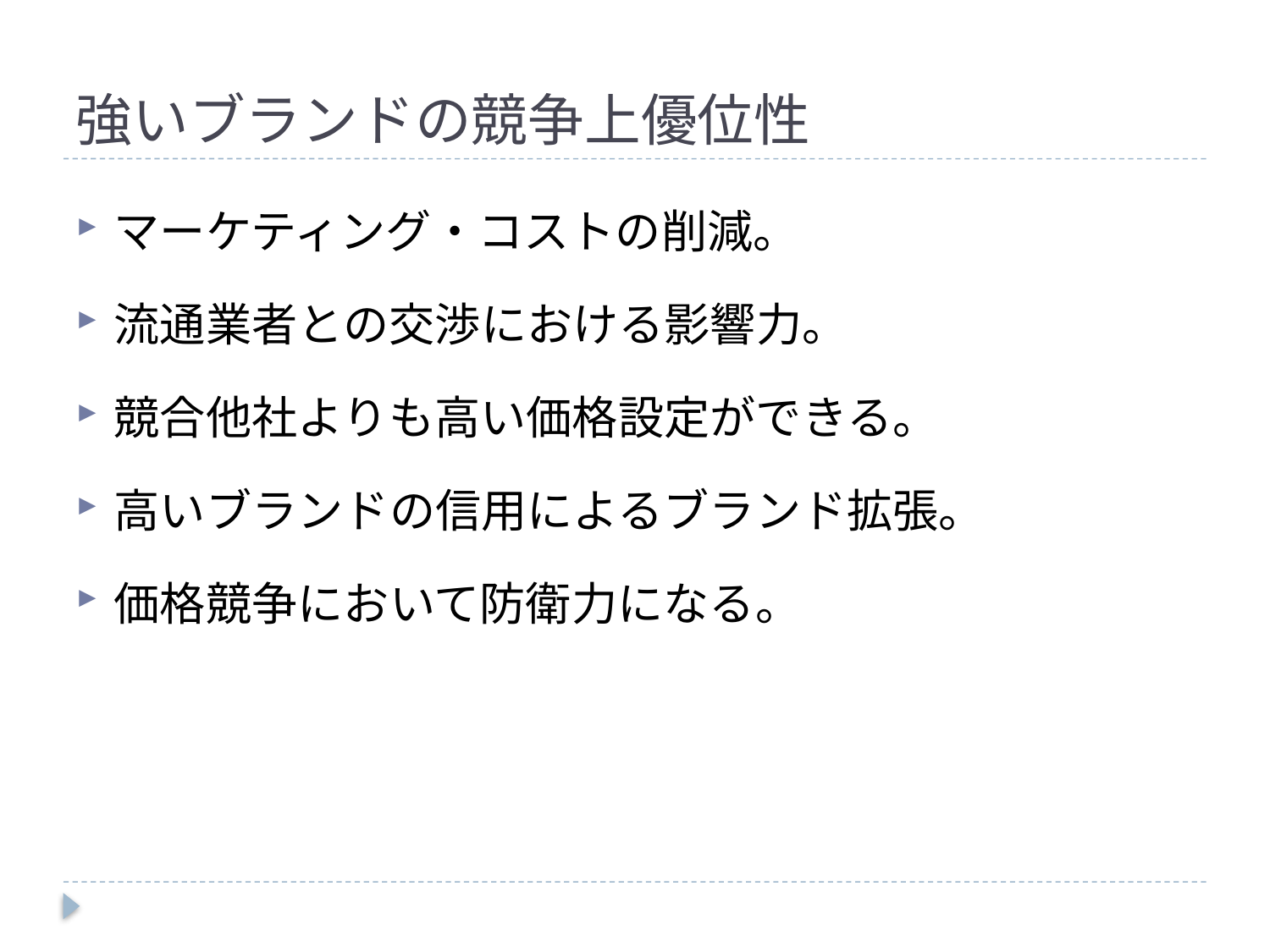

# 強いブランドの競争上優位性
マーケティング・コストの削減。
流通業者との交渉における影響力。
競合他社よりも高い価格設定ができる。
高いブランドの信用によるブランド拡張。
価格競争において防衛力になる。